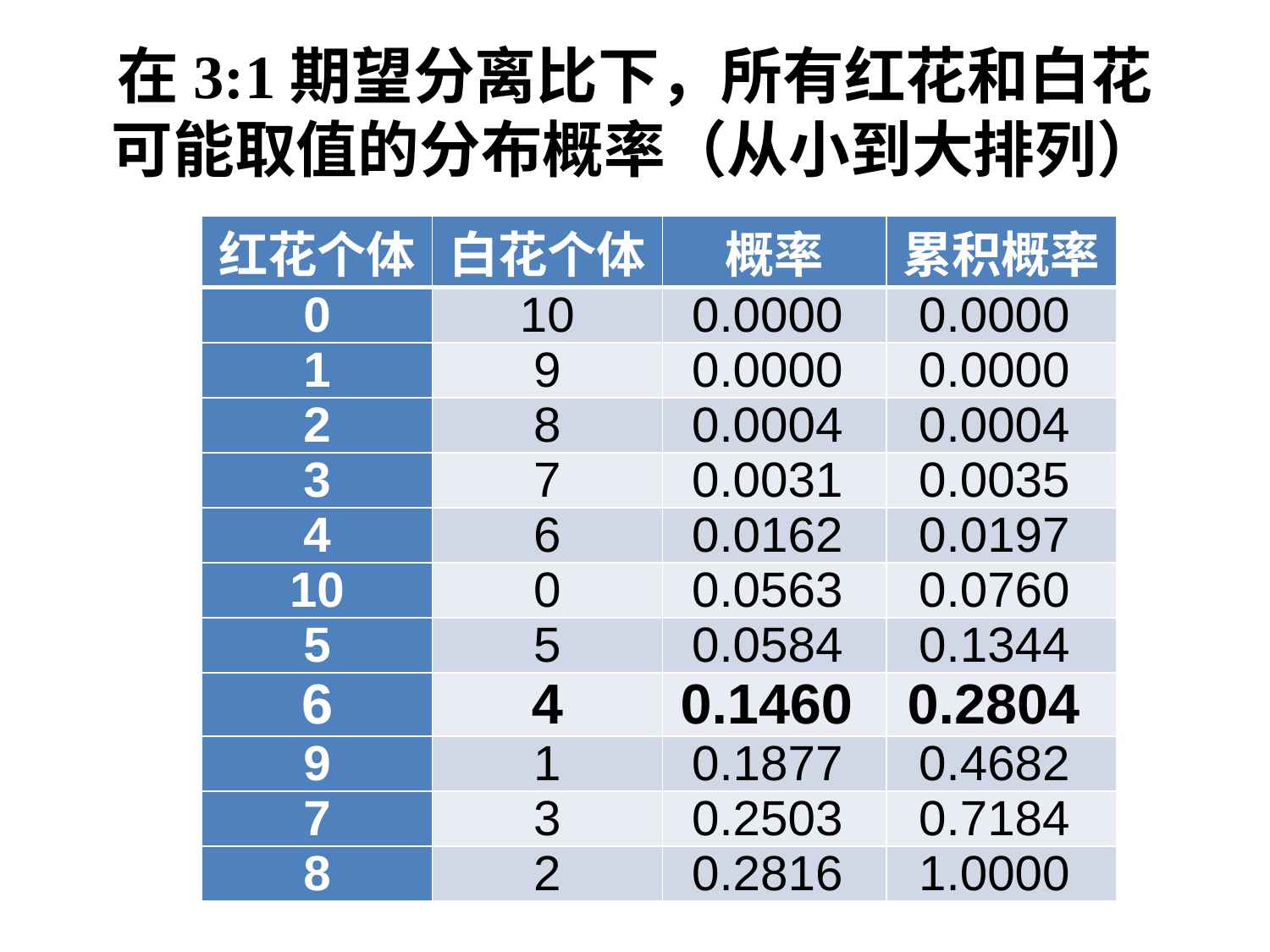

# 在3:1期望分离比下，所有红花和白花可能取值的分布概率（从小到大排列）
| 红花个体 | 白花个体 | 概率 | 累积概率 |
| --- | --- | --- | --- |
| 0 | 10 | 0.0000 | 0.0000 |
| 1 | 9 | 0.0000 | 0.0000 |
| 2 | 8 | 0.0004 | 0.0004 |
| 3 | 7 | 0.0031 | 0.0035 |
| 4 | 6 | 0.0162 | 0.0197 |
| 10 | 0 | 0.0563 | 0.0760 |
| 5 | 5 | 0.0584 | 0.1344 |
| 6 | 4 | 0.1460 | 0.2804 |
| 9 | 1 | 0.1877 | 0.4682 |
| 7 | 3 | 0.2503 | 0.7184 |
| 8 | 2 | 0.2816 | 1.0000 |